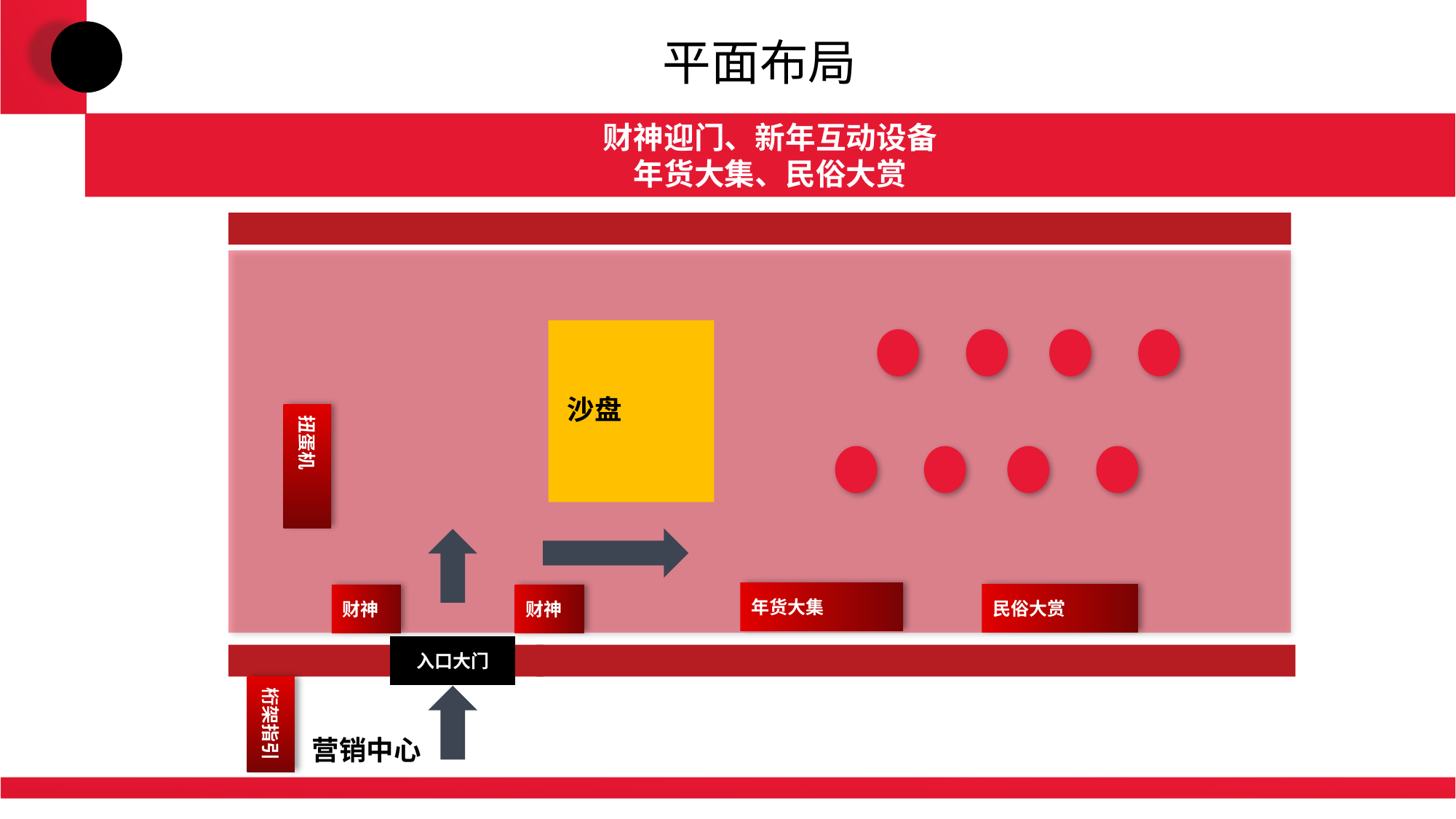

平面布局

财神迎门、新年互动设备
年货大集、民俗大赏

沙盘
扭蛋机

年货大集
入口大门

营销中心

财神
财神
民俗大赏
桁架指引